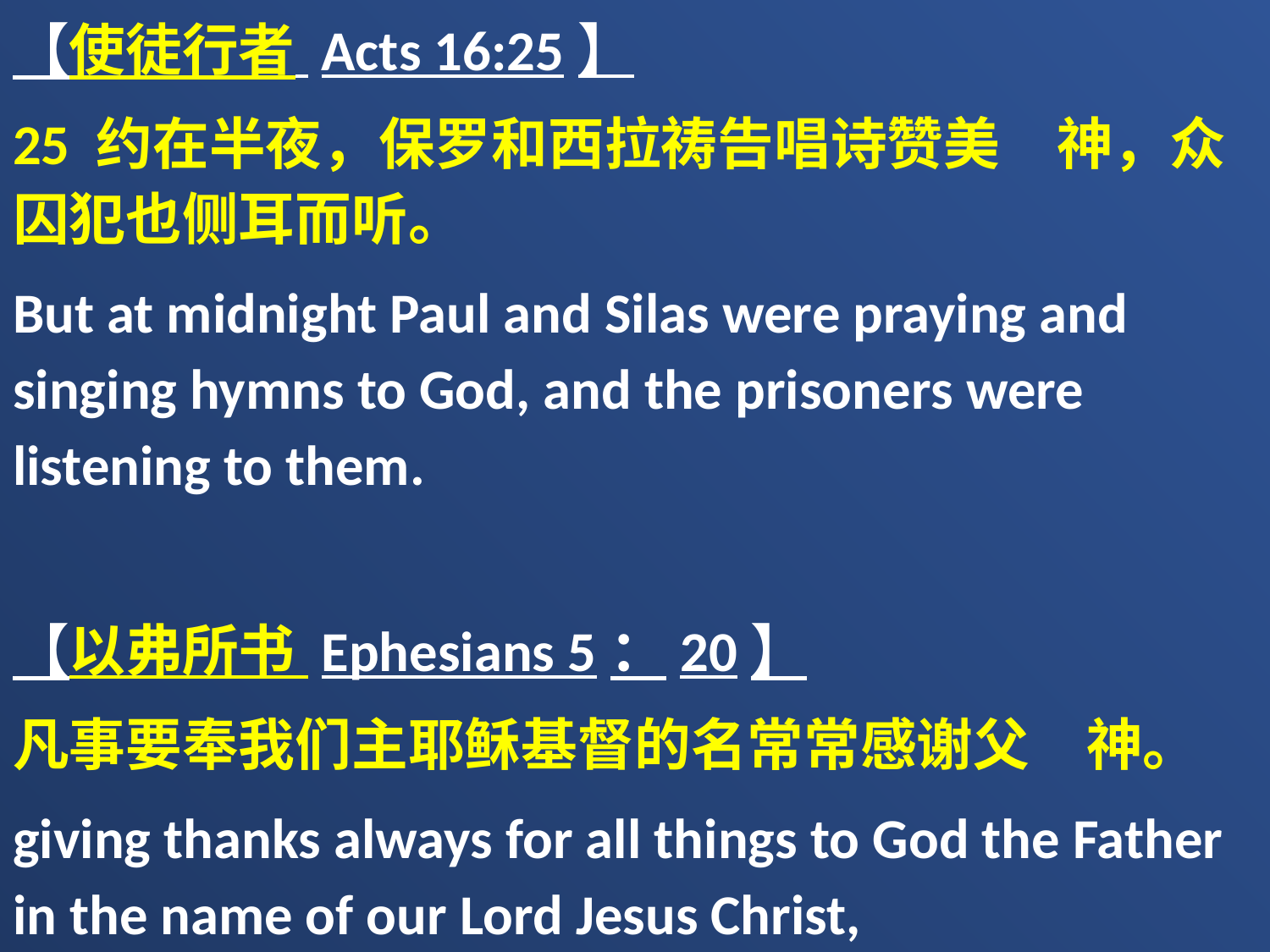

【使徒行者 Acts 16:25】
25 约在半夜，保罗和西拉祷告唱诗赞美　神，众囚犯也侧耳而听。
But at midnight Paul and Silas were praying and singing hymns to God, and the prisoners were listening to them.

【以弗所书 Ephesians 5：20】
凡事要奉我们主耶稣基督的名常常感谢父　神。
giving thanks always for all things to God the Father in the name of our Lord Jesus Christ,